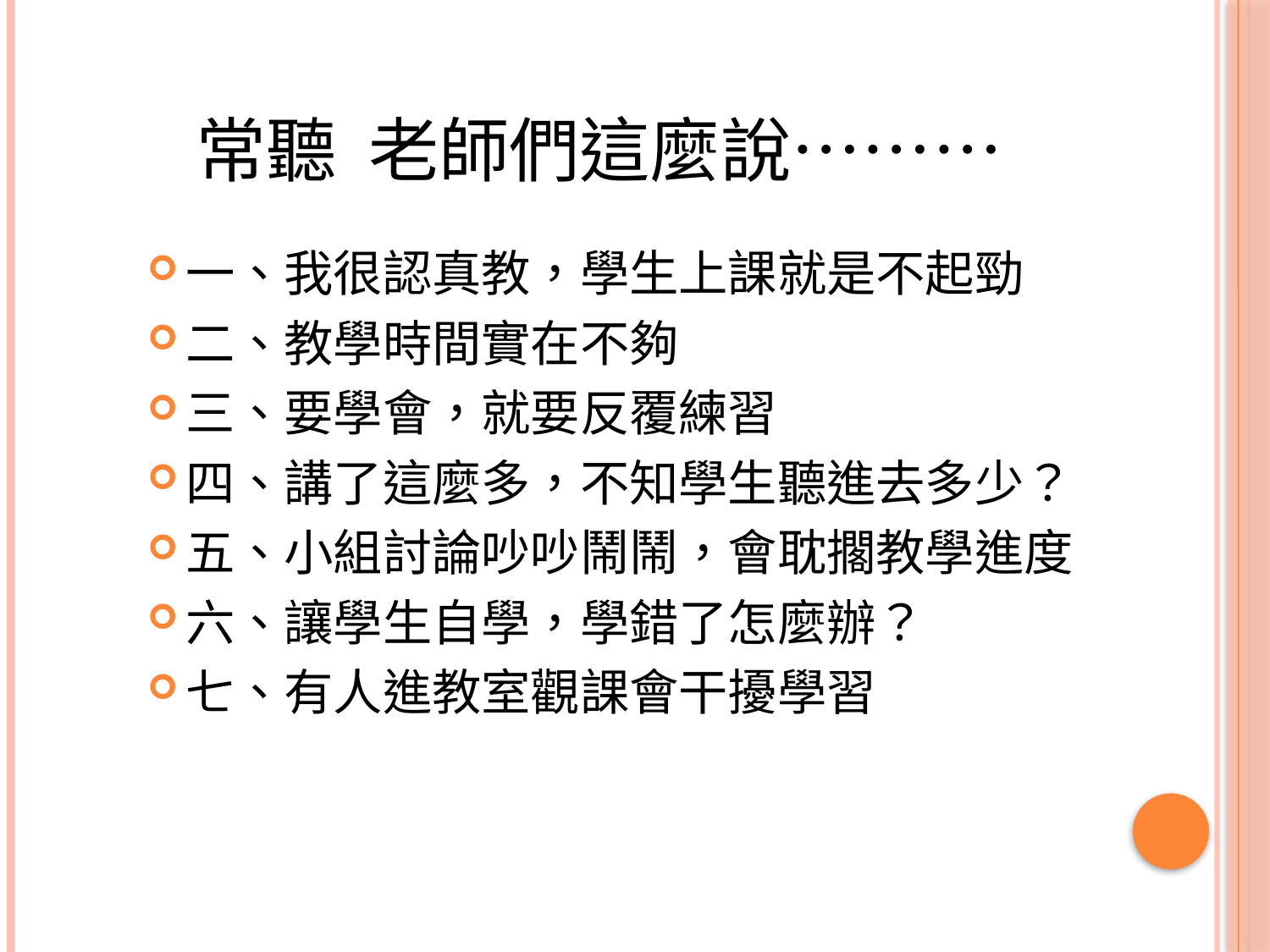

# 常聽  老師們這麼說………
一、我很認真教，學生上課就是不起勁
二、教學時間實在不夠
三、要學會，就要反覆練習
四、講了這麼多，不知學生聽進去多少？
五、小組討論吵吵鬧鬧，會耽擱教學進度
六、讓學生自學，學錯了怎麼辦？
七、有人進教室觀課會干擾學習